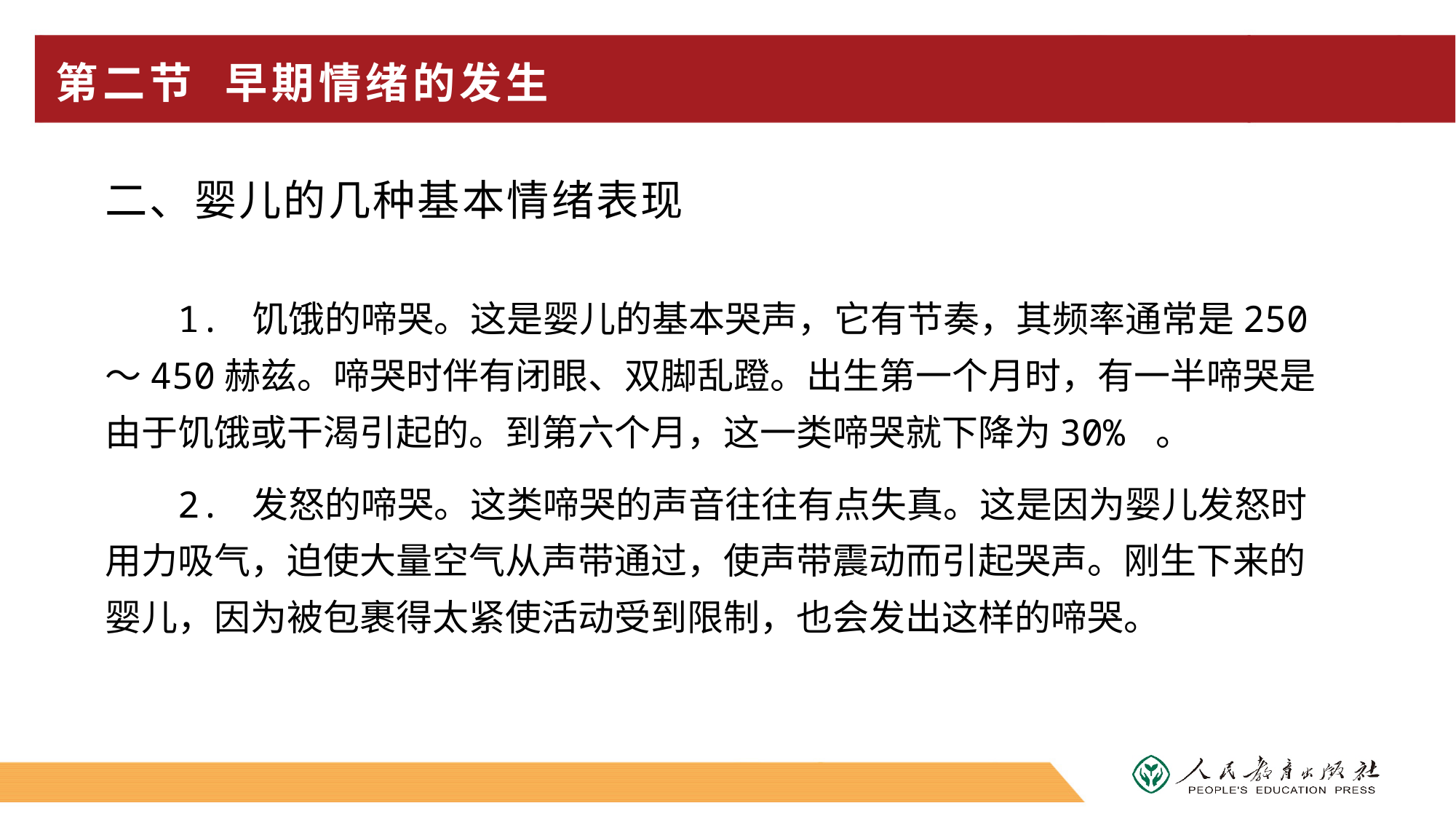

# 第二节  早期情绪的发生
二、婴儿的几种基本情绪表现
1. 饥饿的啼哭。这是婴儿的基本哭声，它有节奏，其频率通常是250～450赫兹。啼哭时伴有闭眼、双脚乱蹬。出生第一个月时，有一半啼哭是由于饥饿或干渴引起的。到第六个月，这一类啼哭就下降为30% 。
2. 发怒的啼哭。这类啼哭的声音往往有点失真。这是因为婴儿发怒时用力吸气，迫使大量空气从声带通过，使声带震动而引起哭声。刚生下来的婴儿，因为被包裹得太紧使活动受到限制，也会发出这样的啼哭。